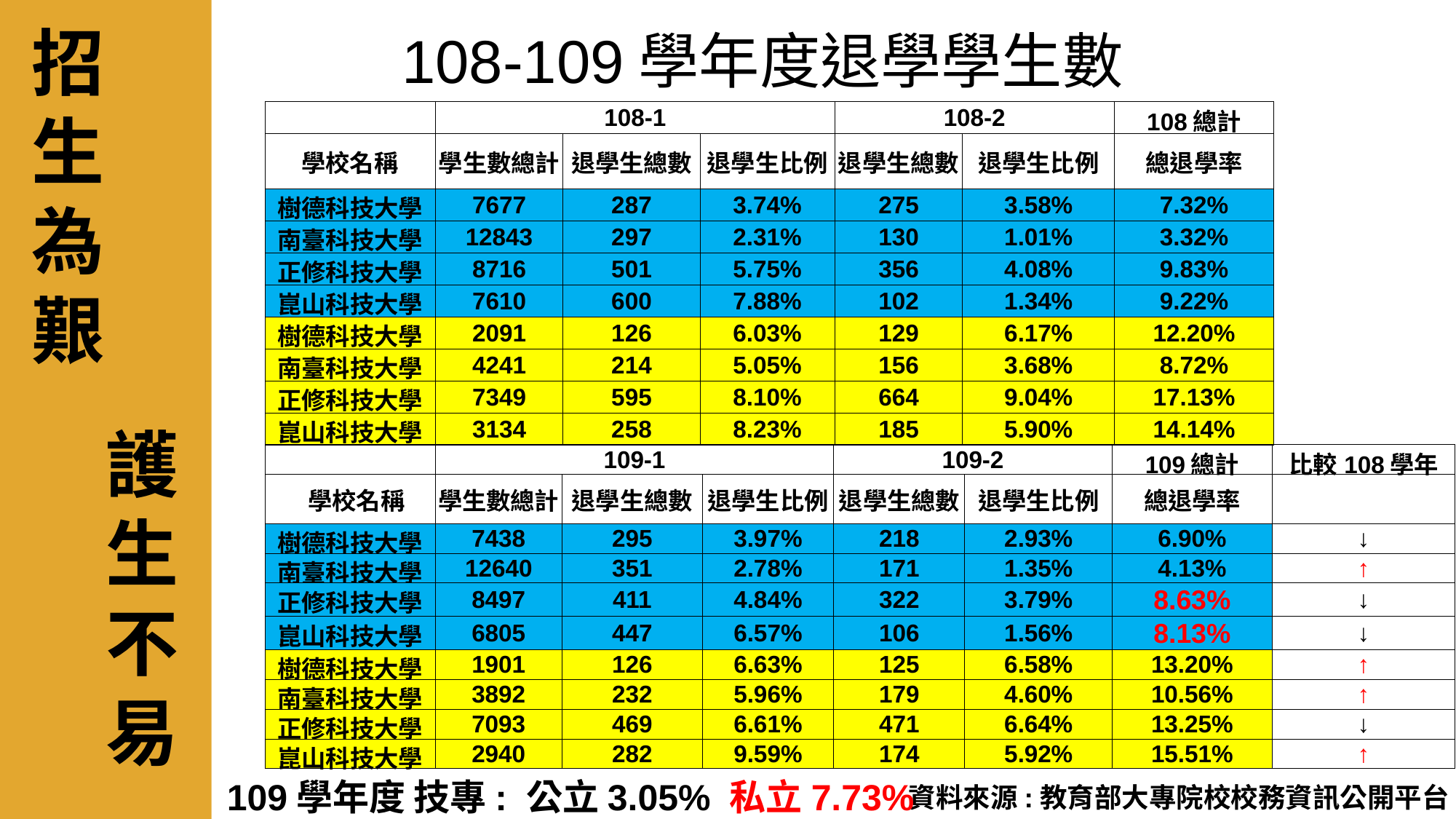

108-109學年度退學學生數
招

生

為

艱

|  | 108-1 |  |  | 108-2 |  | 108總計 |
| --- | --- | --- | --- | --- | --- | --- |
| 學校名稱 | 學生數總計 | 退學生總數 | 退學生比例 | 退學生總數 | 退學生比例 | 總退學率 |
| 樹德科技大學 | 7677 | 287 | 3.74% | 275 | 3.58% | 7.32% |
| 南臺科技大學 | 12843 | 297 | 2.31% | 130 | 1.01% | 3.32% |
| 正修科技大學 | 8716 | 501 | 5.75% | 356 | 4.08% | 9.83% |
| 崑山科技大學 | 7610 | 600 | 7.88% | 102 | 1.34% | 9.22% |
| 樹德科技大學 | 2091 | 126 | 6.03% | 129 | 6.17% | 12.20% |
| 南臺科技大學 | 4241 | 214 | 5.05% | 156 | 3.68% | 8.72% |
| 正修科技大學 | 7349 | 595 | 8.10% | 664 | 9.04% | 17.13% |
| 崑山科技大學 | 3134 | 258 | 8.23% | 185 | 5.90% | 14.14% |
|  | 109-1 |  |  | 109-2 |  | 109總計 | 比較108學年 |
| --- | --- | --- | --- | --- | --- | --- | --- |
| 學校名稱 | 學生數總計 | 退學生總數 | 退學生比例 | 退學生總數 | 退學生比例 | 總退學率 |  |
| 樹德科技大學 | 7438 | 295 | 3.97% | 218 | 2.93% | 6.90% | ↓ |
| 南臺科技大學 | 12640 | 351 | 2.78% | 171 | 1.35% | 4.13% | ↑ |
| 正修科技大學 | 8497 | 411 | 4.84% | 322 | 3.79% | 8.63% | ↓ |
| 崑山科技大學 | 6805 | 447 | 6.57% | 106 | 1.56% | 8.13% | ↓ |
| 樹德科技大學 | 1901 | 126 | 6.63% | 125 | 6.58% | 13.20% | ↑ |
| 南臺科技大學 | 3892 | 232 | 5.96% | 179 | 4.60% | 10.56% | ↑ |
| 正修科技大學 | 7093 | 469 | 6.61% | 471 | 6.64% | 13.25% | ↓ |
| 崑山科技大學 | 2940 | 282 | 9.59% | 174 | 5.92% | 15.51% | ↑ |
護

生

不

易

109學年度 技專: 公立3.05% 私立7.73%
資料來源:教育部大專院校校務資訊公開平台